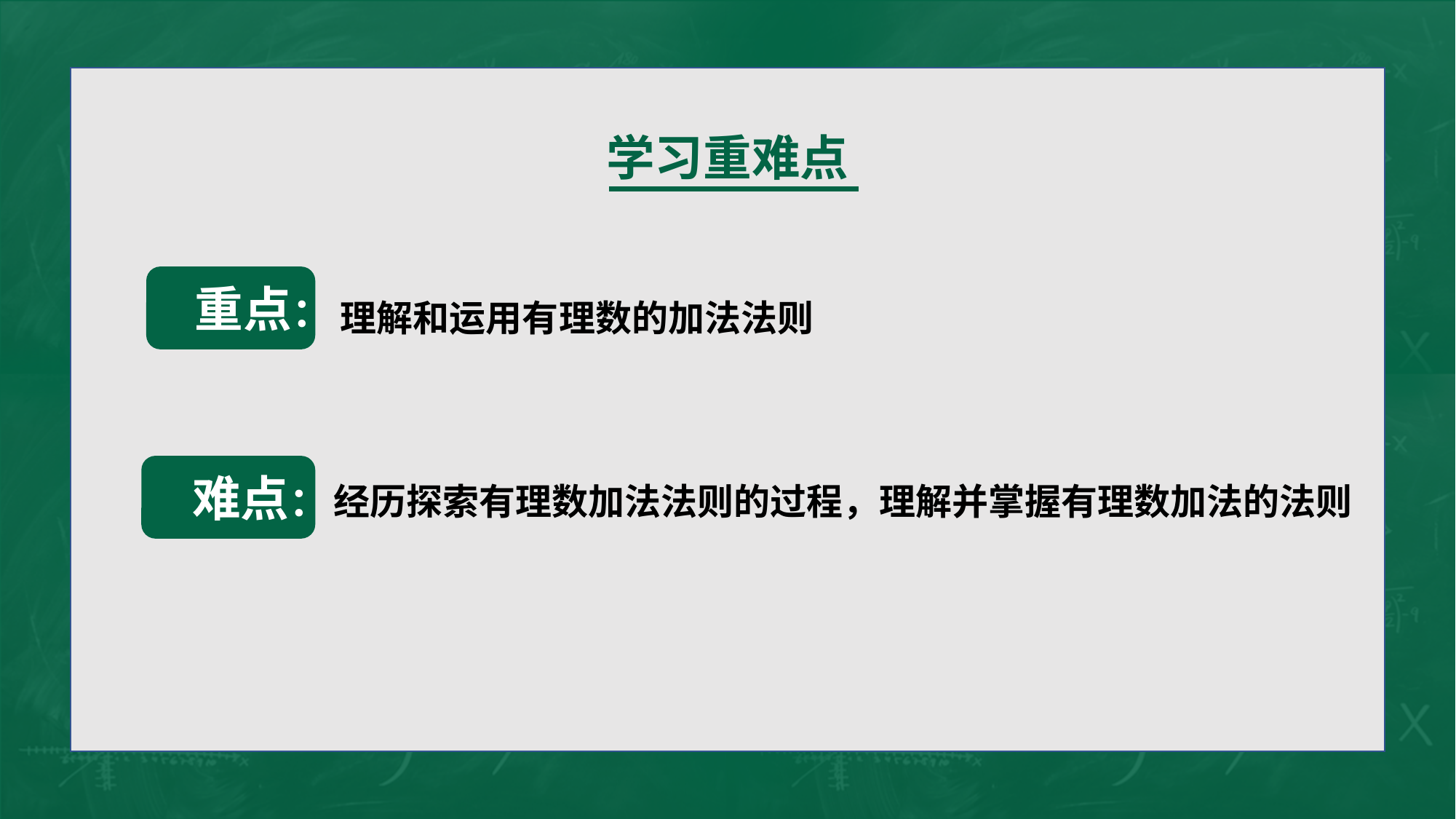

学习重难点
 重点：
理解和运用有理数的加法法则
经历探索有理数加法法则的过程，理解并掌握有理数加法的法则
 难点：